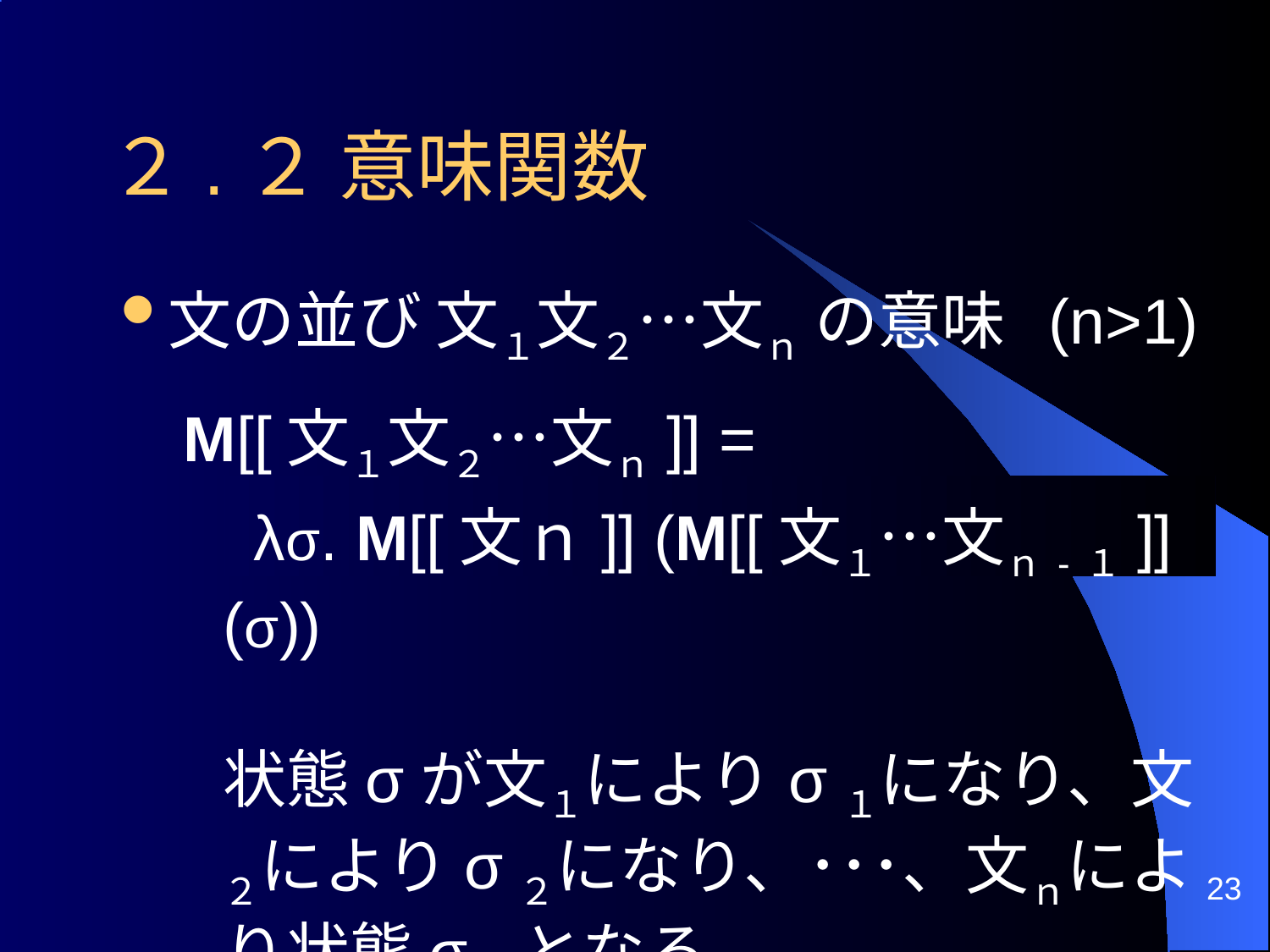

# ２.２ 意味関数
文の並び 文１文２…文ｎ の意味  (n>1)
M[[文１文２…文ｎ]] =
    λσ. M[[文ｎ]] (M[[文１…文ｎ-１]](σ))

	状態σが文１によりσ１になり、文２によりσ２になり、･･･、文ｎにより状態σｎとなる

23